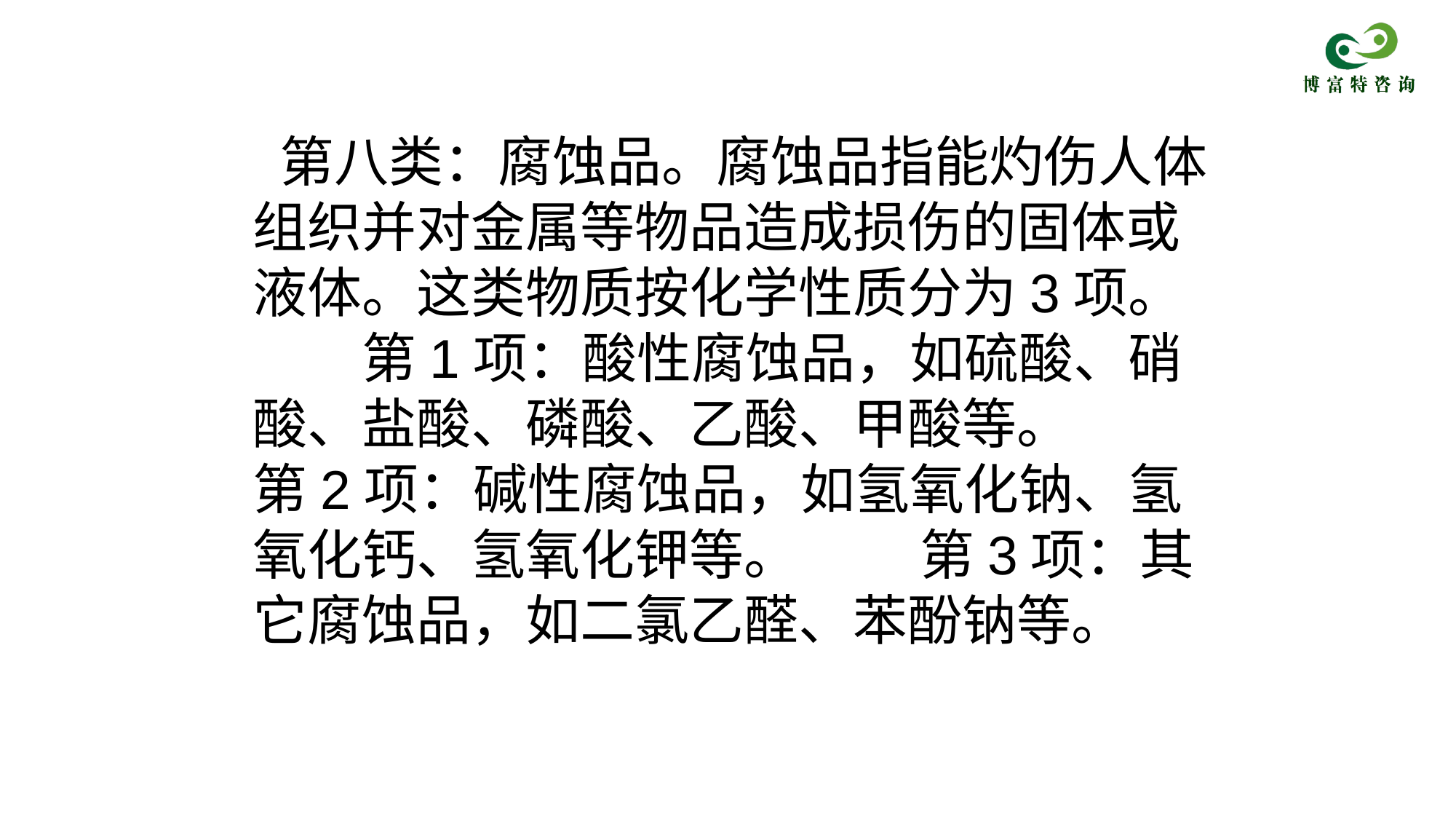

第八类：腐蚀品。腐蚀品指能灼伤人体组织并对金属等物品造成损伤的固体或液体。这类物质按化学性质分为3项。 　　第1项：酸性腐蚀品，如硫酸、硝酸、盐酸、磷酸、乙酸、甲酸等。 　　第2项：碱性腐蚀品，如氢氧化钠、氢氧化钙、氢氧化钾等。 　　第3项：其它腐蚀品，如二氯乙醛、苯酚钠等。